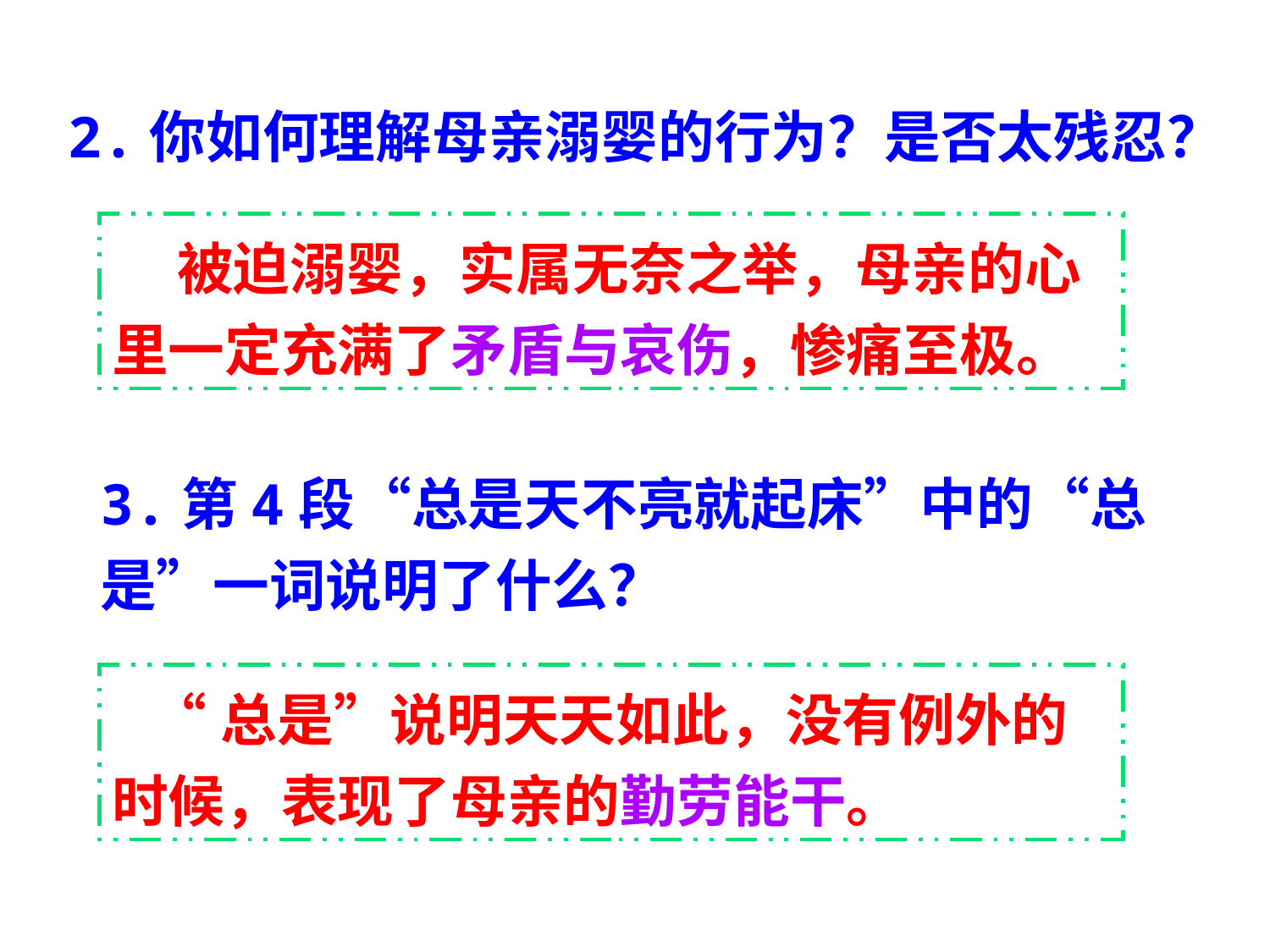

2.你如何理解母亲溺婴的行为？是否太残忍？
    被迫溺婴，实属无奈之举，母亲的心里一定充满了矛盾与哀伤，惨痛至极。
3.第4段“总是天不亮就起床”中的“总是”一词说明了什么？
   “总是”说明天天如此，没有例外的时候，表现了母亲的勤劳能干。